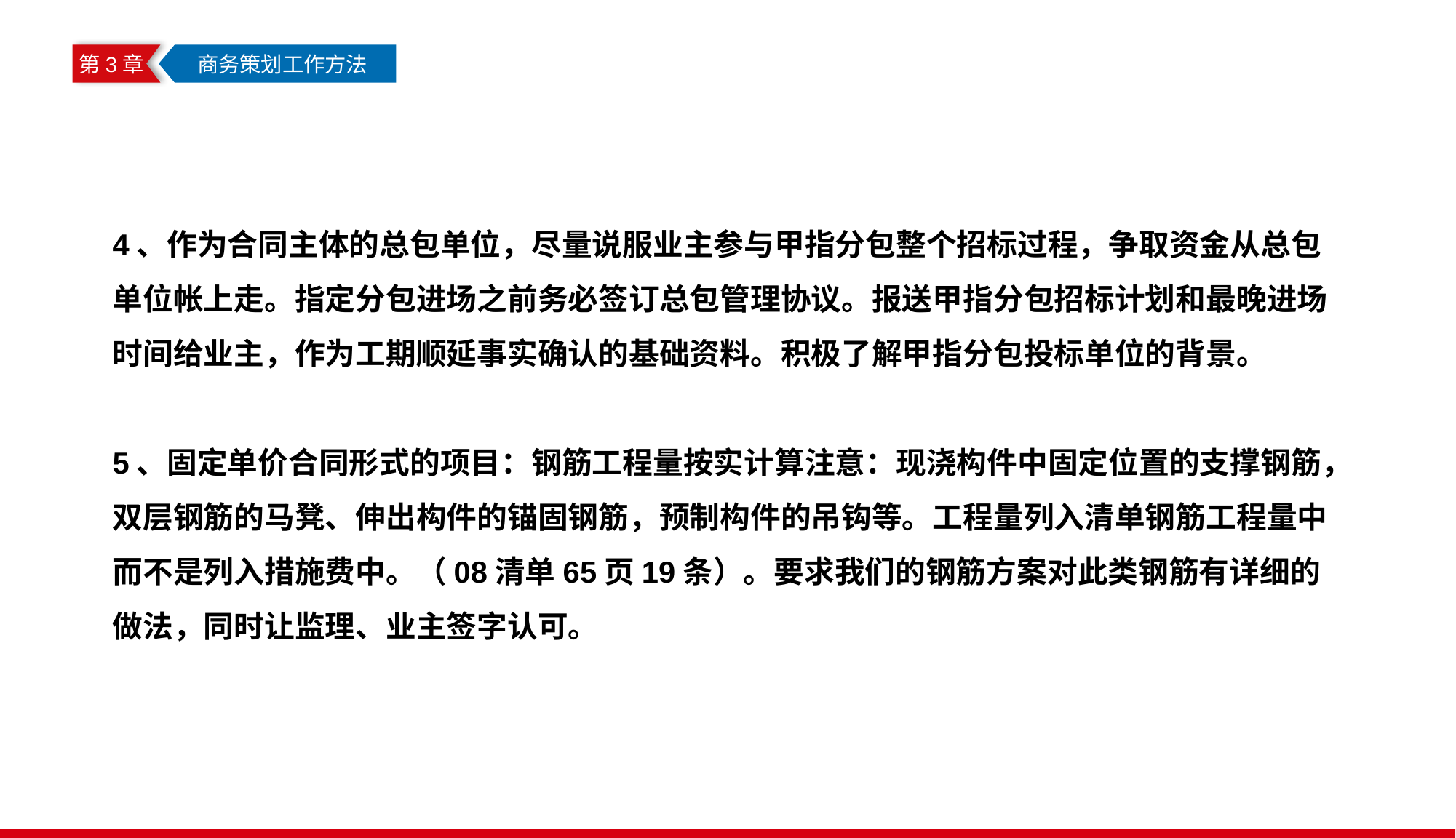

第3章
    商务策划工作方法
4、作为合同主体的总包单位，尽量说服业主参与甲指分包整个招标过程，争取资金从总包单位帐上走。指定分包进场之前务必签订总包管理协议。报送甲指分包招标计划和最晚进场时间给业主，作为工期顺延事实确认的基础资料。积极了解甲指分包投标单位的背景。

5、固定单价合同形式的项目：钢筋工程量按实计算注意：现浇构件中固定位置的支撑钢筋，双层钢筋的马凳、伸出构件的锚固钢筋，预制构件的吊钩等。工程量列入清单钢筋工程量中而不是列入措施费中。（08清单65页19条）。要求我们的钢筋方案对此类钢筋有详细的做法，同时让监理、业主签字认可。